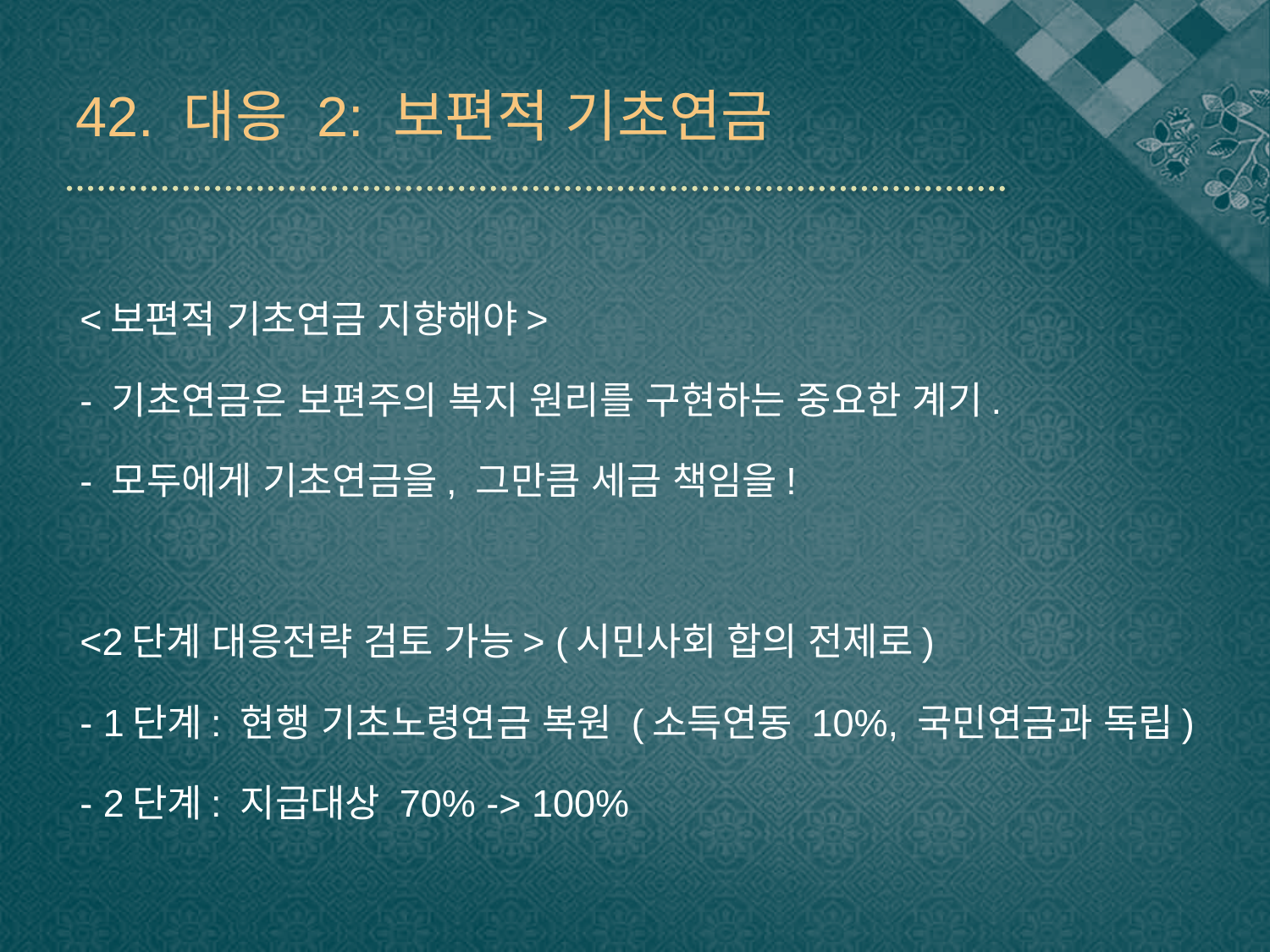

# 42. 대응 2: 보편적 기초연금

<보편적 기초연금 지향해야>
- 기초연금은 보편주의 복지 원리를 구현하는 중요한 계기.
- 모두에게 기초연금을, 그만큼 세금 책임을!

<2단계 대응전략 검토 가능> (시민사회 합의 전제로)
- 1단계: 현행 기초노령연금 복원 (소득연동 10%, 국민연금과 독립)
- 2단계: 지급대상 70% -> 100%